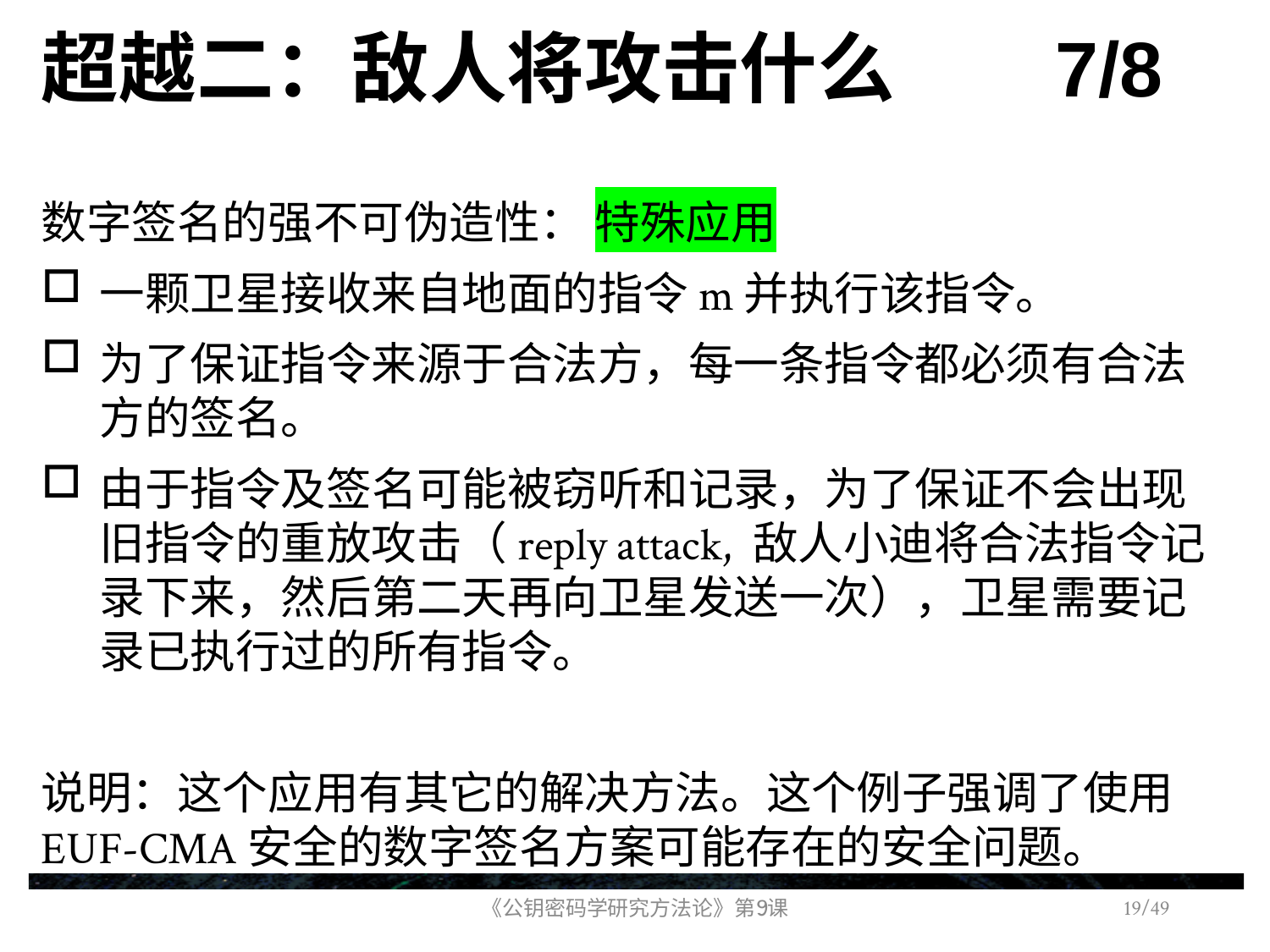

# 超越二：敌人将攻击什么        7/8
数字签名的强不可伪造性： 特殊应用
一颗卫星接收来自地面的指令m并执行该指令。
为了保证指令来源于合法方，每一条指令都必须有合法方的签名。
由于指令及签名可能被窃听和记录，为了保证不会出现旧指令的重放攻击（reply attack, 敌人小迪将合法指令记录下来，然后第二天再向卫星发送一次），卫星需要记录已执行过的所有指令。

说明：这个应用有其它的解决方法。这个例子强调了使用EUF-CMA安全的数字签名方案可能存在的安全问题。
《公钥密码学研究方法论》第9课
19/49